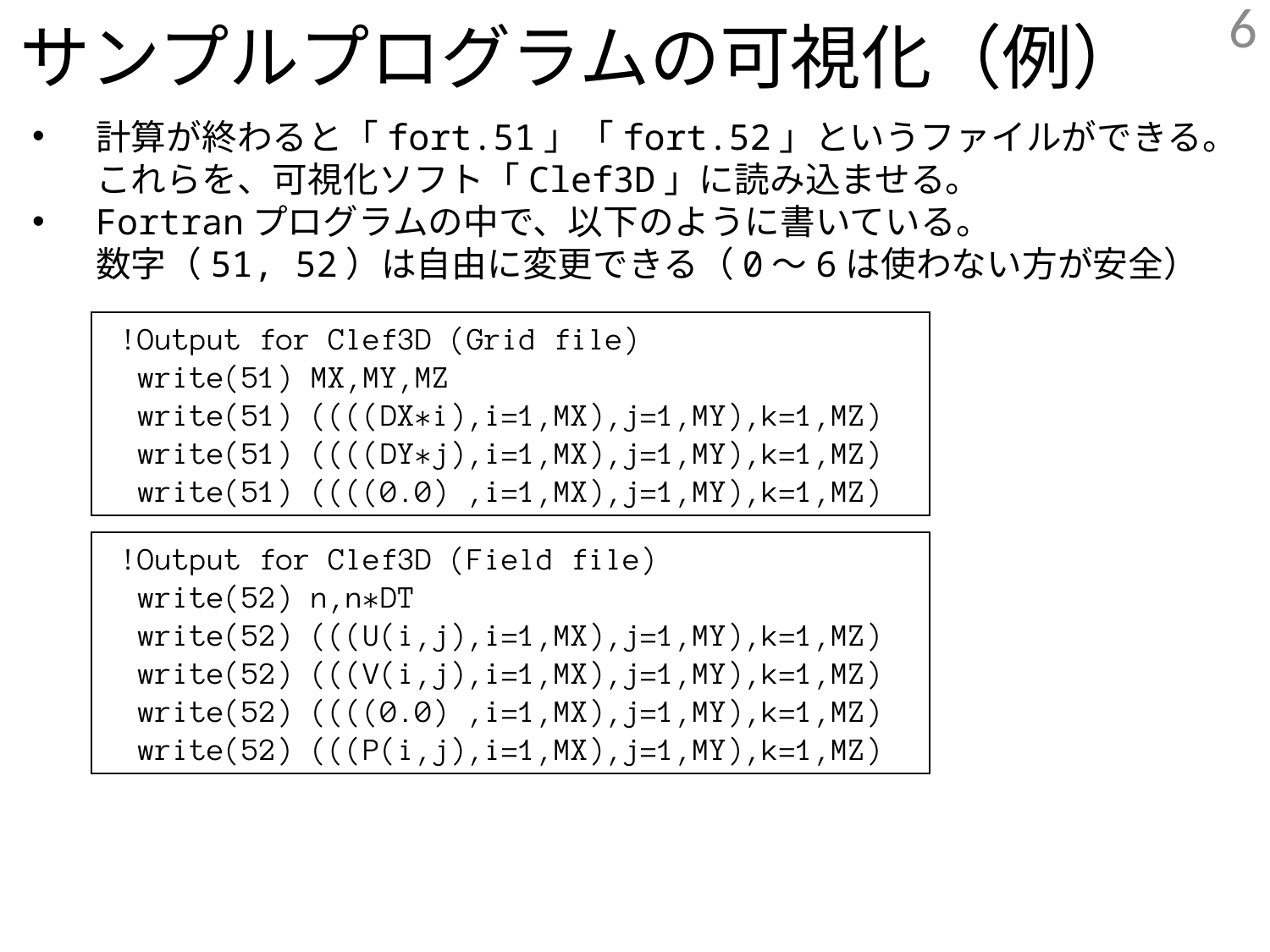

6
サンプルプログラムの可視化（例）
計算が終わると「fort.51」「fort.52」というファイルができる。
これらを、可視化ソフト「Clef3D」に読み込ませる。
Fortranプログラムの中で、以下のように書いている。
数字（51, 52）は自由に変更できる（0～6は使わない方が安全）
 !Output for Clef3D (Grid file)
  write(51) MX,MY,MZ
  write(51) ((((DX*i),i=1,MX),j=1,MY),k=1,MZ)
  write(51) ((((DY*j),i=1,MX),j=1,MY),k=1,MZ)
  write(51) ((((0.0) ,i=1,MX),j=1,MY),k=1,MZ)
 !Output for Clef3D (Field file)
  write(52) n,n*DT
  write(52) (((U(i,j),i=1,MX),j=1,MY),k=1,MZ)
  write(52) (((V(i,j),i=1,MX),j=1,MY),k=1,MZ)
  write(52) ((((0.0) ,i=1,MX),j=1,MY),k=1,MZ)
  write(52) (((P(i,j),i=1,MX),j=1,MY),k=1,MZ)